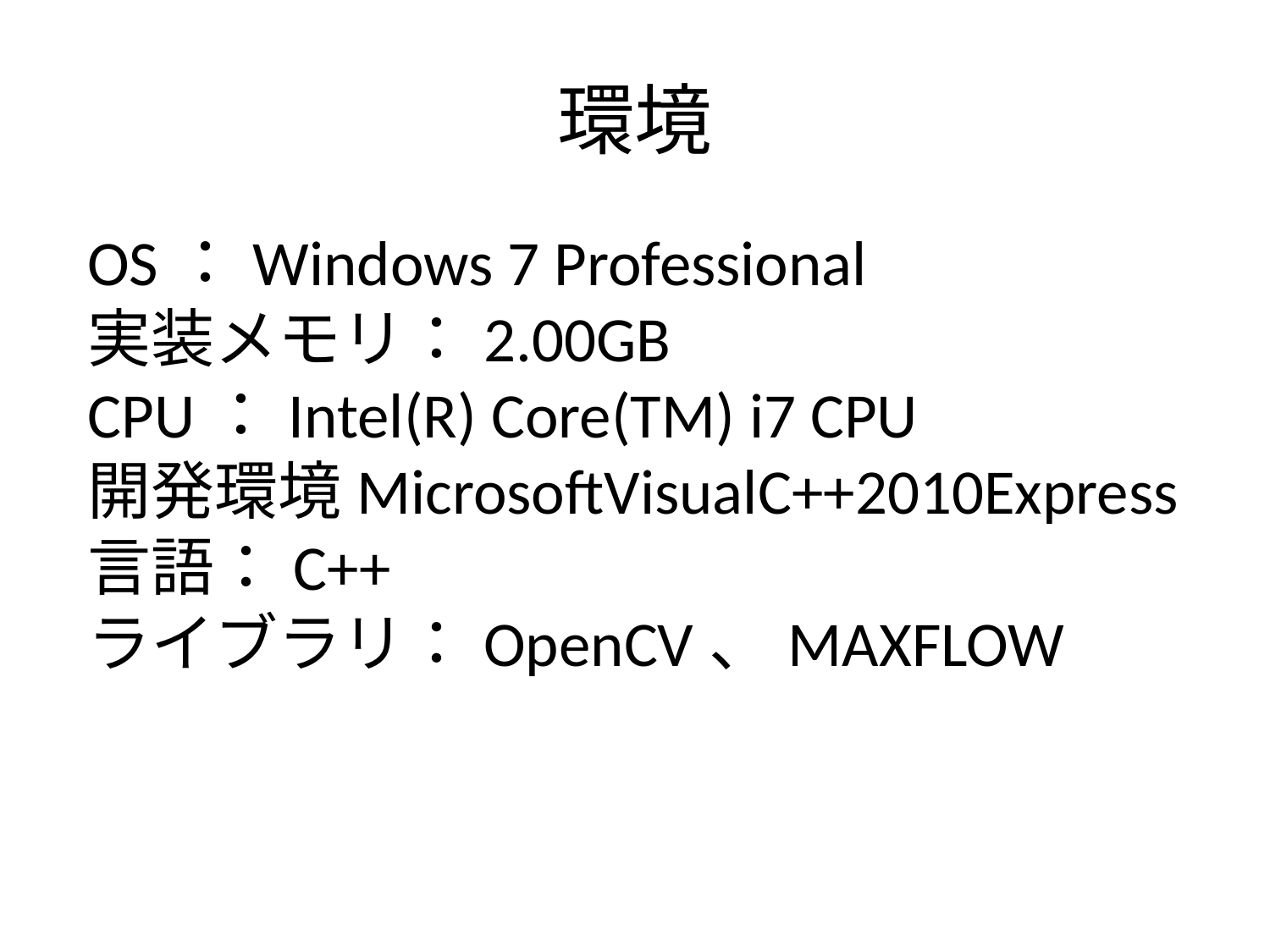

# 環境
OS：Windows 7 Professional
実装メモリ：2.00GB
CPU：Intel(R) Core(TM) i7 CPU
開発環境MicrosoftVisualC++2010Express
言語：C++
ライブラリ：OpenCV、MAXFLOW